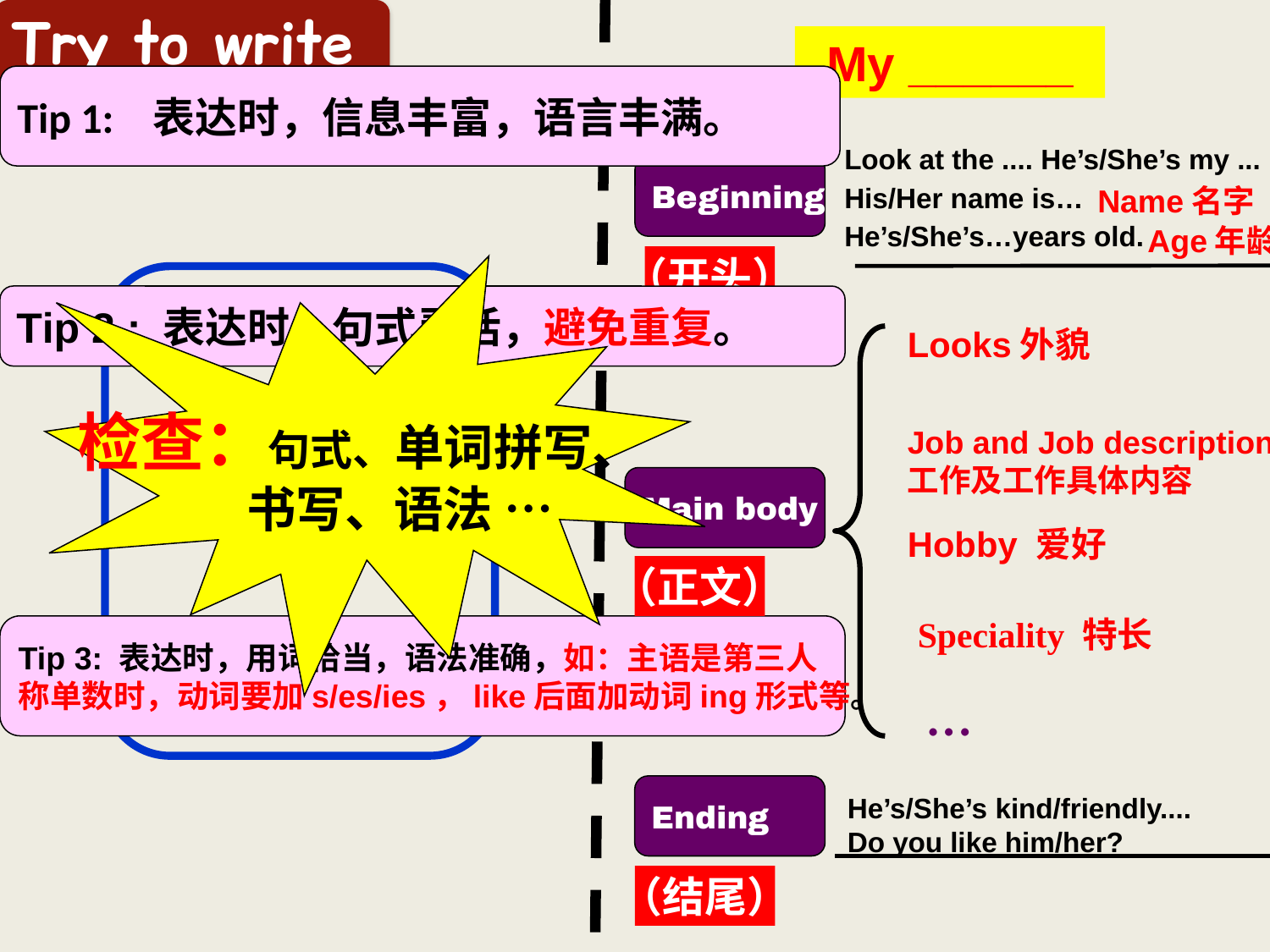

Try to write
My ______
Tip 1:   表达时，信息丰富，语言丰满。
      Look at the .... He’s/She’s my ...
      His/Her name is…
      He’s/She’s…years old.
Beginning
Name名字
Age年龄
（开头）

Tip 2 : 表达时，句式灵活，避免重复。
Looks外貌

检查：句式、单词拼写、
              书写、语法 …
photo
Job and Job description
工作及工作具体内容
Main body
Hobby 爱好
（正文）
Speciality 特长
Tip 3: 表达时，用词恰当，语法准确，如：主语是第三人
称单数时，动词要加s/es/ies，like后面加动词ing形式等。
…
Ending
He’s/She’s kind/friendly....
Do you like him/her?

（结尾）